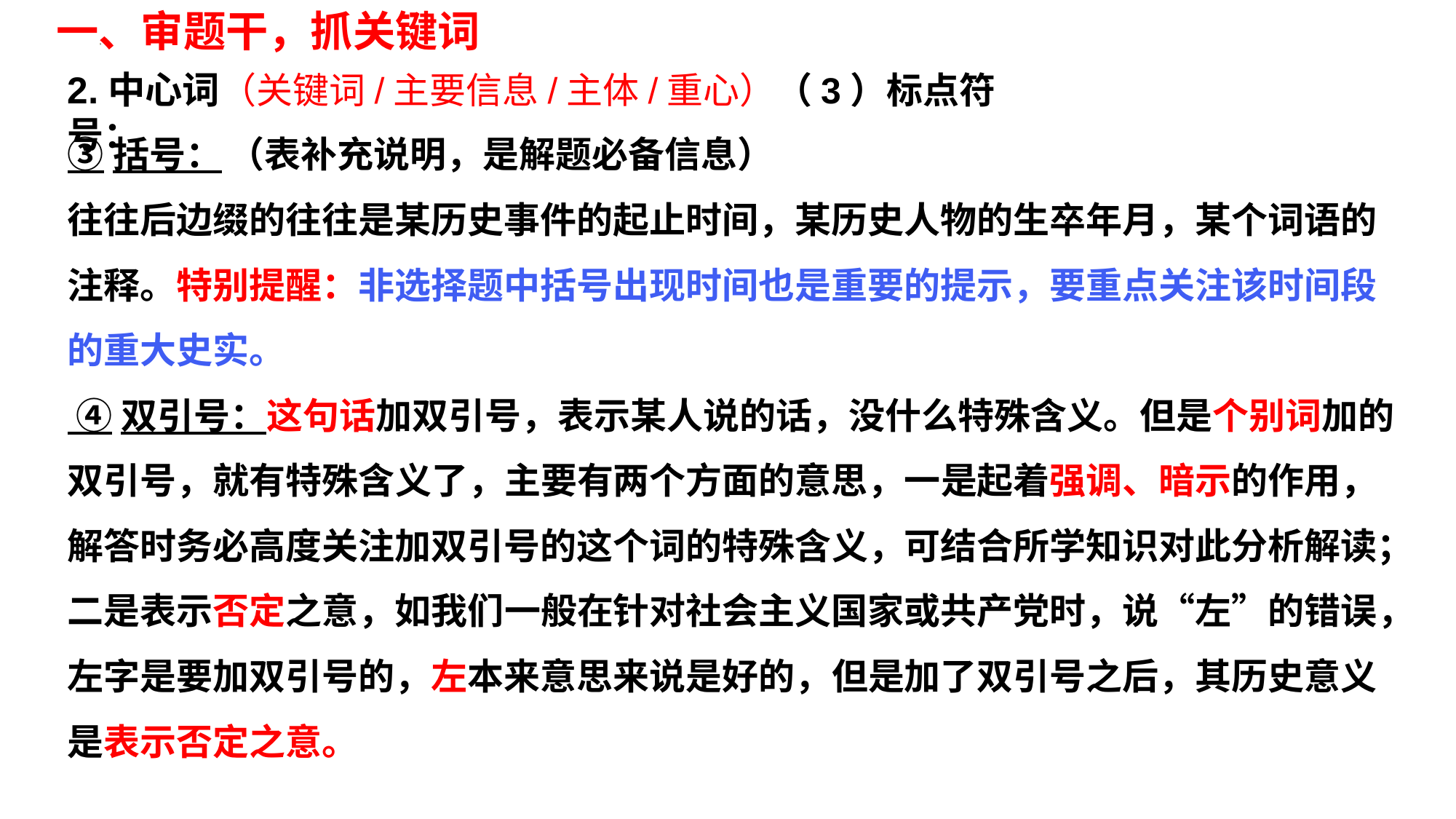

一、审题干，抓关键词
2.中心词（关键词/主要信息/主体/重心）（3）标点符号：
③括号： （表补充说明，是解题必备信息）
往往后边缀的往往是某历史事件的起止时间，某历史人物的生卒年月，某个词语的注释。特别提醒：非选择题中括号出现时间也是重要的提示，要重点关注该时间段的重大史实。
 ④双引号：这句话加双引号，表示某人说的话，没什么特殊含义。但是个别词加的双引号，就有特殊含义了，主要有两个方面的意思，一是起着强调、暗示的作用，解答时务必高度关注加双引号的这个词的特殊含义，可结合所学知识对此分析解读；二是表示否定之意，如我们一般在针对社会主义国家或共产党时，说“左”的错误，左字是要加双引号的，左本来意思来说是好的，但是加了双引号之后，其历史意义是表示否定之意。